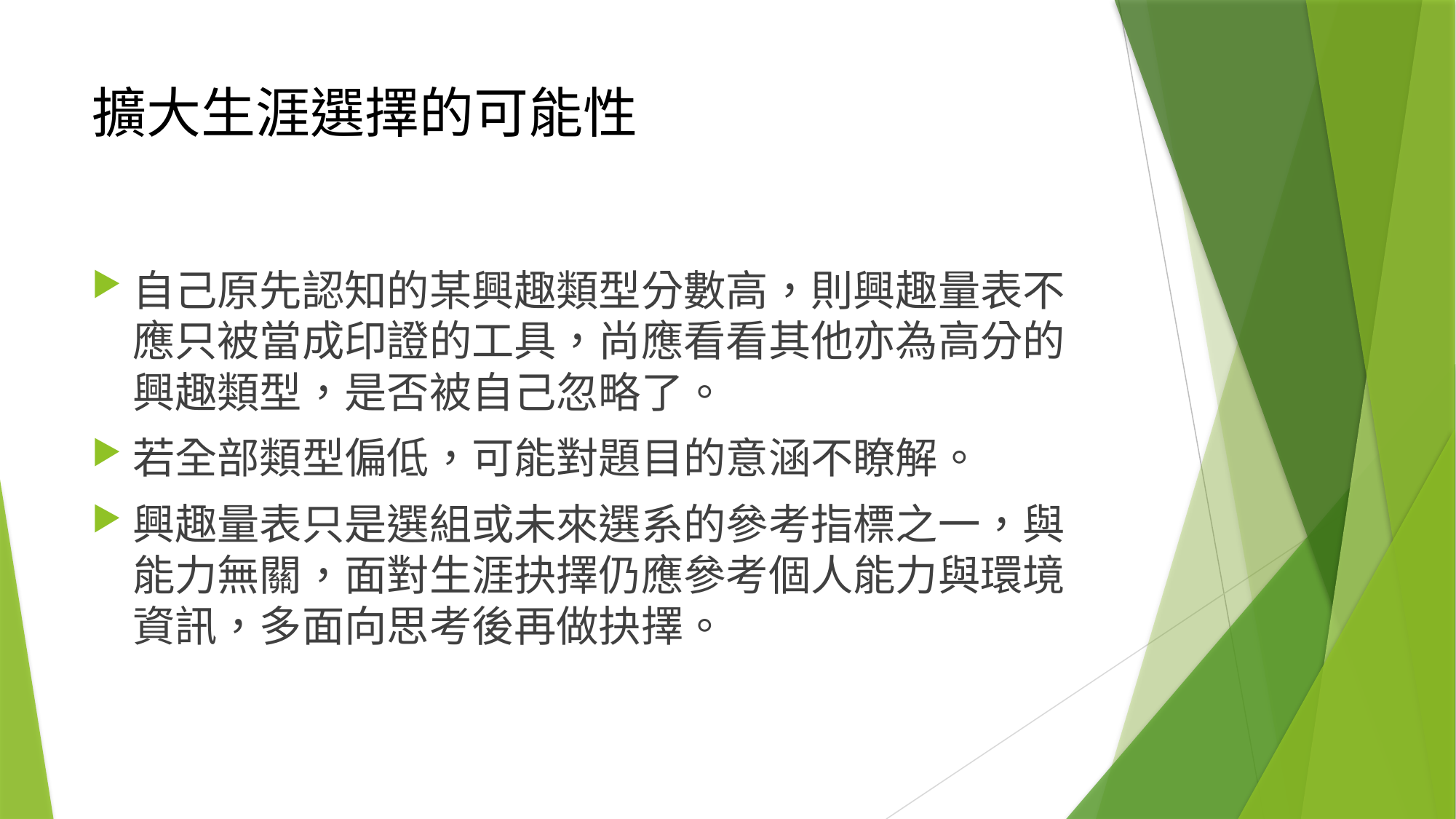

# 擴大生涯選擇的可能性
自己原先認知的某興趣類型分數高，則興趣量表不應只被當成印證的工具，尚應看看其他亦為高分的興趣類型，是否被自己忽略了。
若全部類型偏低，可能對題目的意涵不瞭解。
興趣量表只是選組或未來選系的參考指標之一，與能力無關，面對生涯抉擇仍應參考個人能力與環境資訊，多面向思考後再做抉擇。